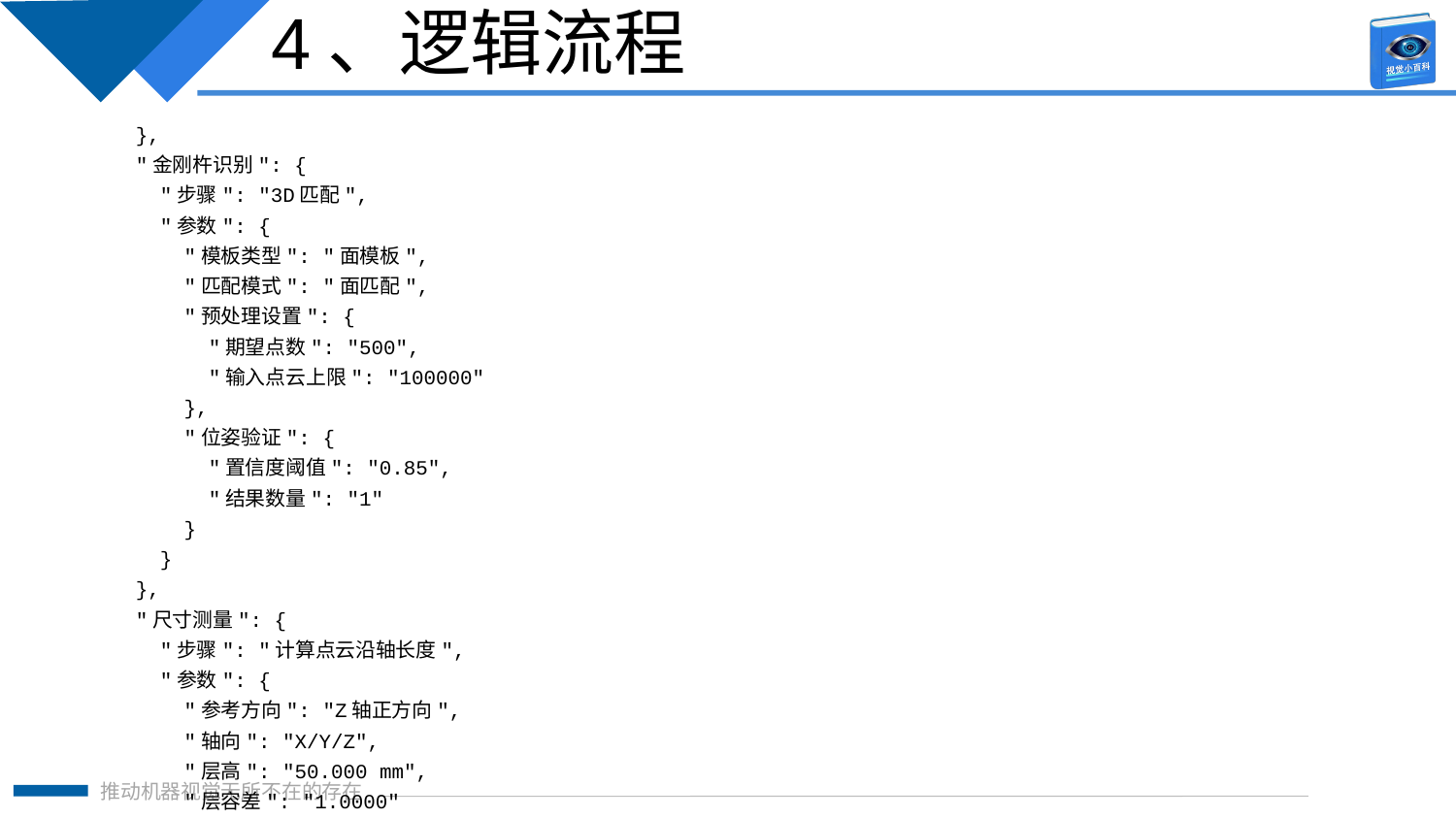

4、逻辑流程

    },
    "金刚杵识别": {
      "步骤": "3D匹配",
      "参数": {
        "模板类型": "面模板",
        "匹配模式": "面匹配",
        "预处理设置": {
          "期望点数": "500",
          "输入点云上限": "100000"
        },
        "位姿验证": {
          "置信度阈值": "0.85",
          "结果数量": "1"
        }
      }
    },
    "尺寸测量": {
      "步骤": "计算点云沿轴长度",
      "参数": {
        "参考方向": "Z轴正方向",
        "轴向": "X/Y/Z",
        "层高": "50.000 mm",
        "层容差": "1.0000"
      }
    },
    "结果处理": {
      "步骤": "根据点云尺寸进行分类",
      "参数": {
        "长度比例阈值": "-0.05/0.05",
        "宽度比例阈值": "-0.05/0.05",
        "高度比例阈值": "-0.05/0.05",
        "长宽比阈值": "2.5"
      }
    },
    "通信处理": {
      "步骤": "输出",
      "参数": {
        "通信协议": "Modbus TCP",
        "输出端口": "IP:192.168.1.100 Port:502"
      }
    }
  }
}